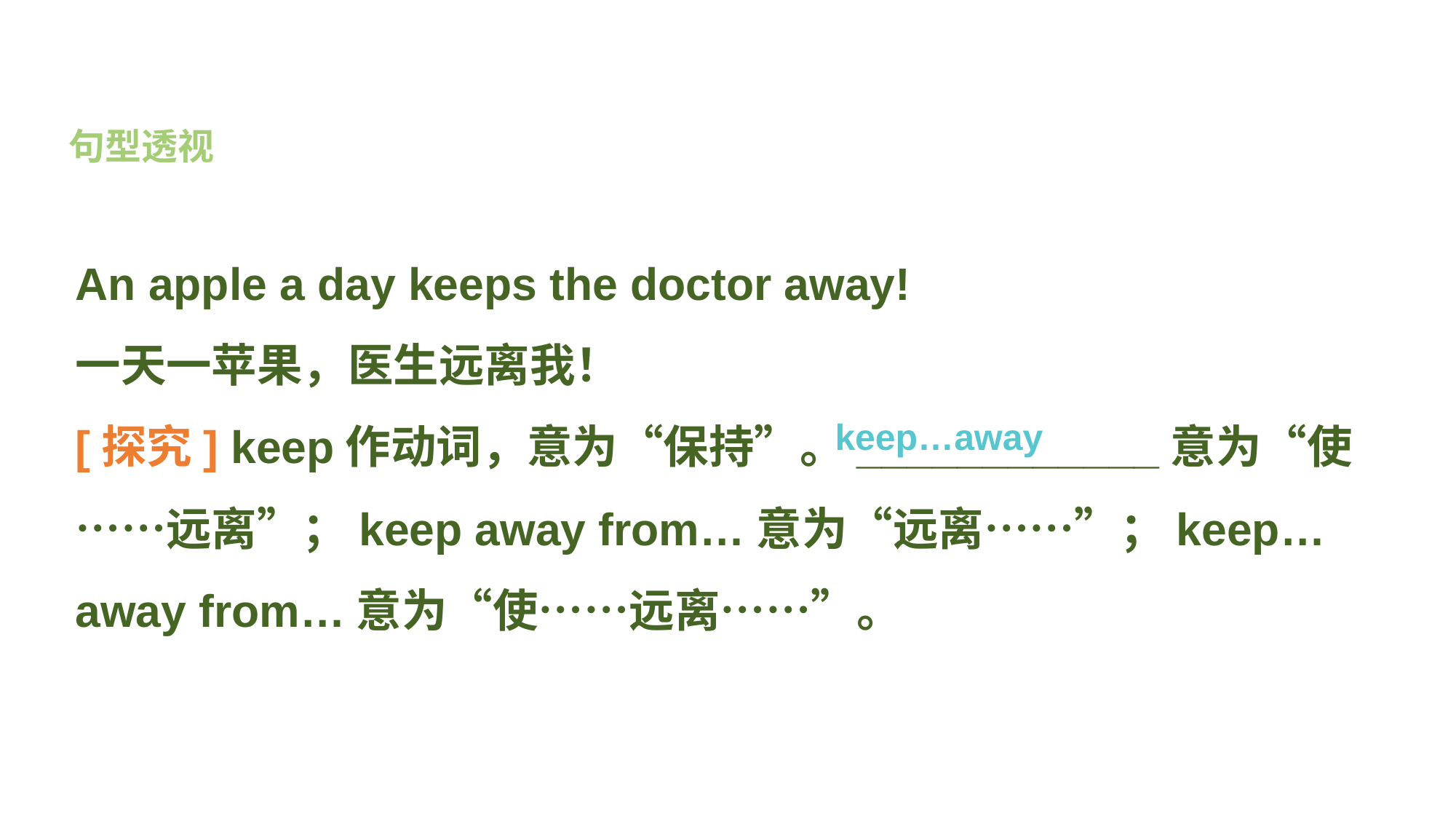

句型透视
An apple a day keeps the doctor away!
一天一苹果，医生远离我！
[探究] keep作动词，意为“保持”。____________意为“使……远离”；keep away from…意为“远离……”；keep…away from…意为“使……远离……”。

keep…away